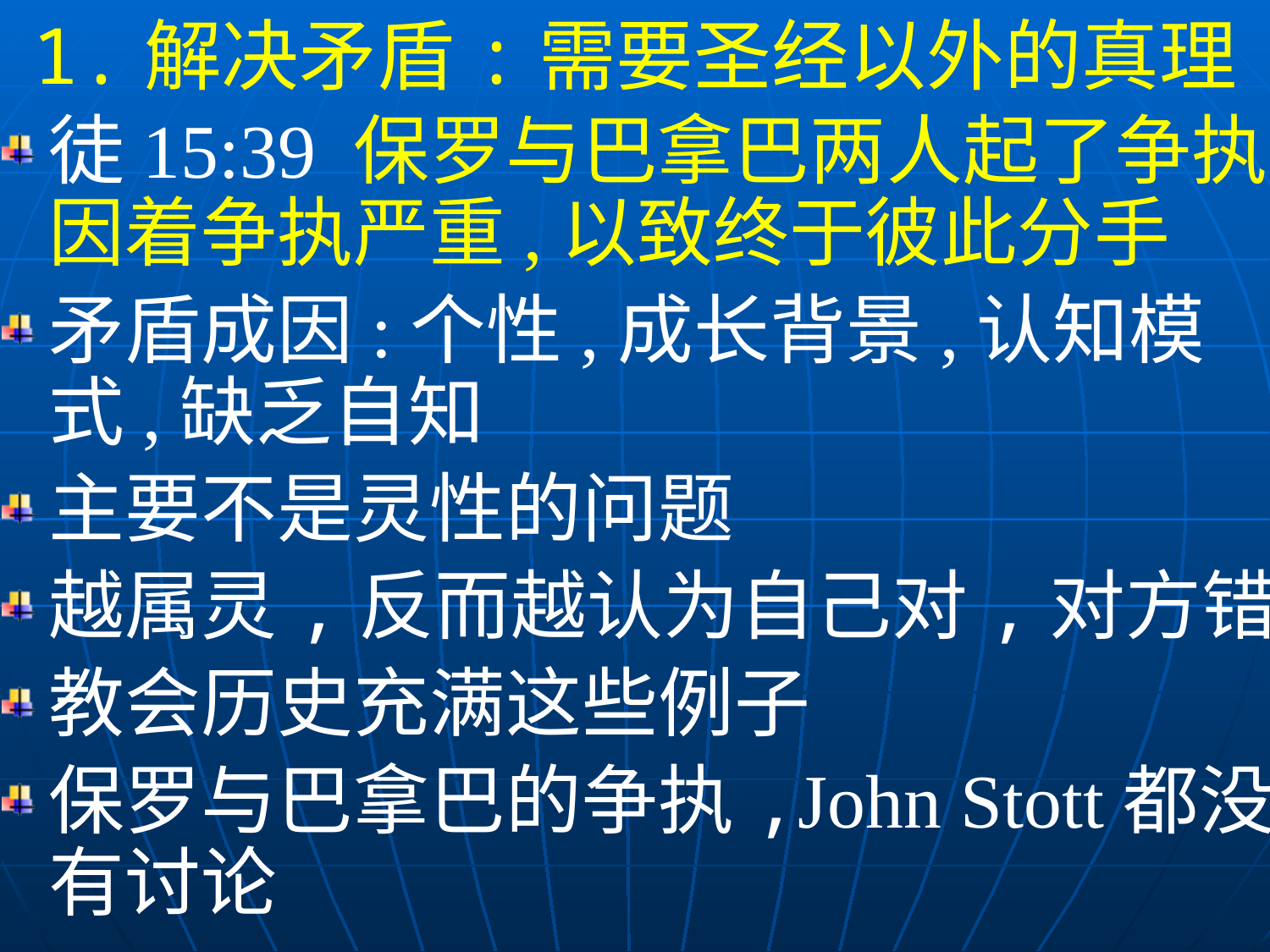

1.解决矛盾:需要圣经以外的真理
徒15:39 保罗与巴拿巴两人起了争执,因着争执严重,以致终于彼此分手
矛盾成因:个性,成长背景,认知模式,缺乏自知
主要不是灵性的问题
越属灵,反而越认为自己对,对方错
教会历史充满这些例子
保罗与巴拿巴的争执,John Stott都没有讨论